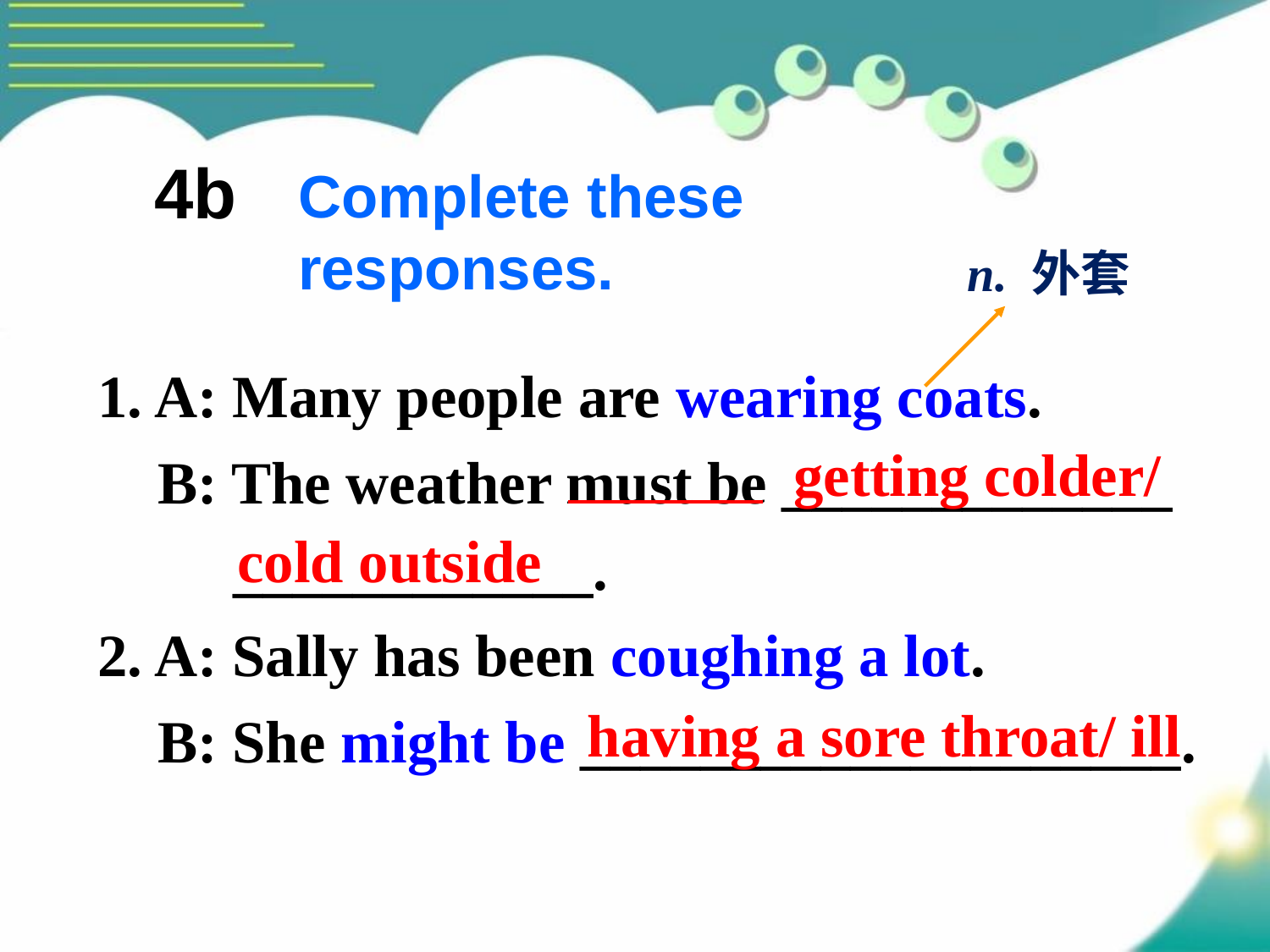

4b
Complete these responses.
n. 外套

1. A: Many people are wearing coats.
    B: The weather must be _____________
         ____________.
2. A: Sally has been coughing a lot.
    B: She might be ____________________.
                                     getting colder/ cold outside

having a sore throat/ ill